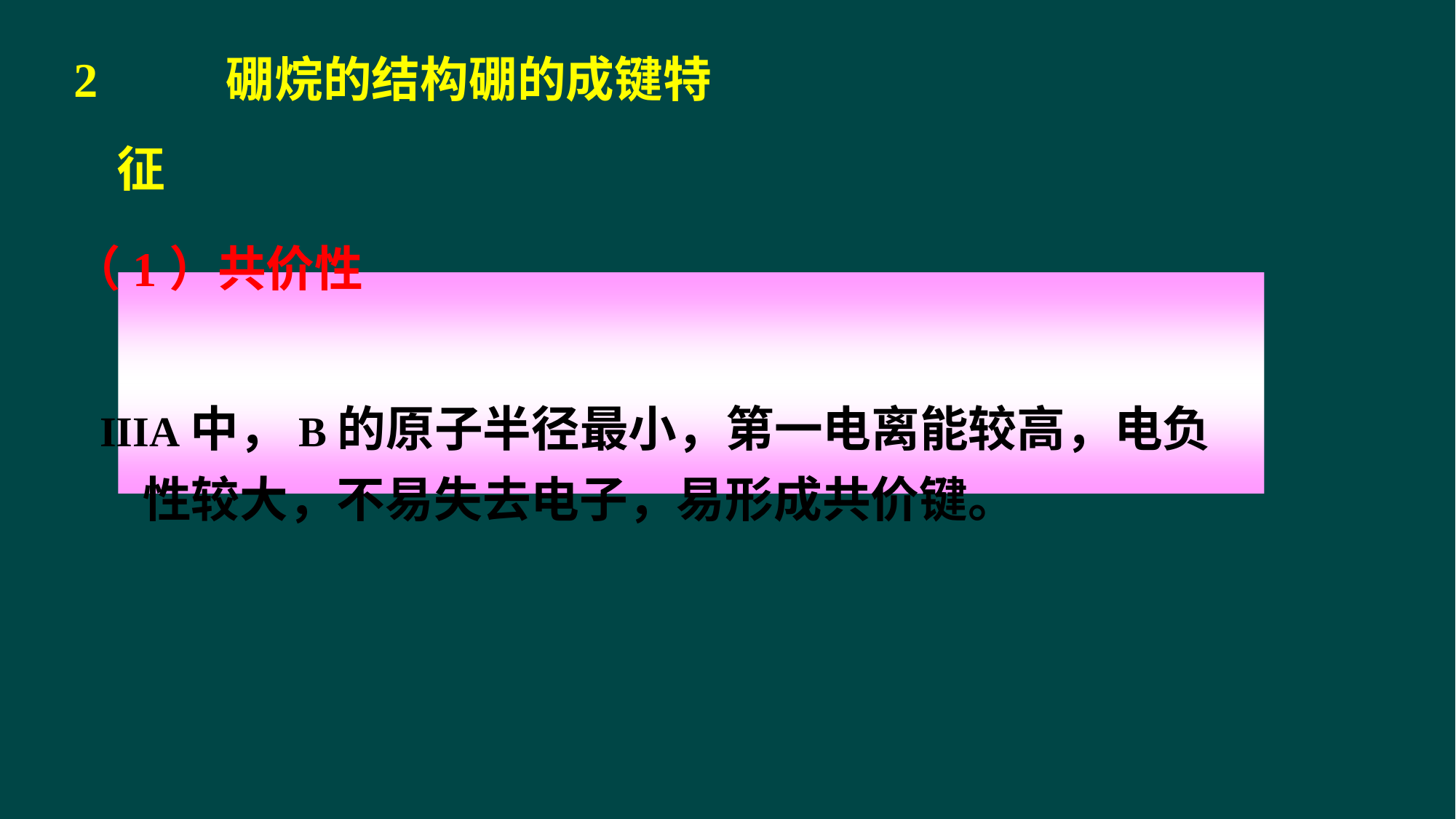

2		硼烷的结构硼的成键特征
（1）共价性

IIIA中，B的原子半径最小，第一电离能较高，电负性较大，不易失去电子，易形成共价键。